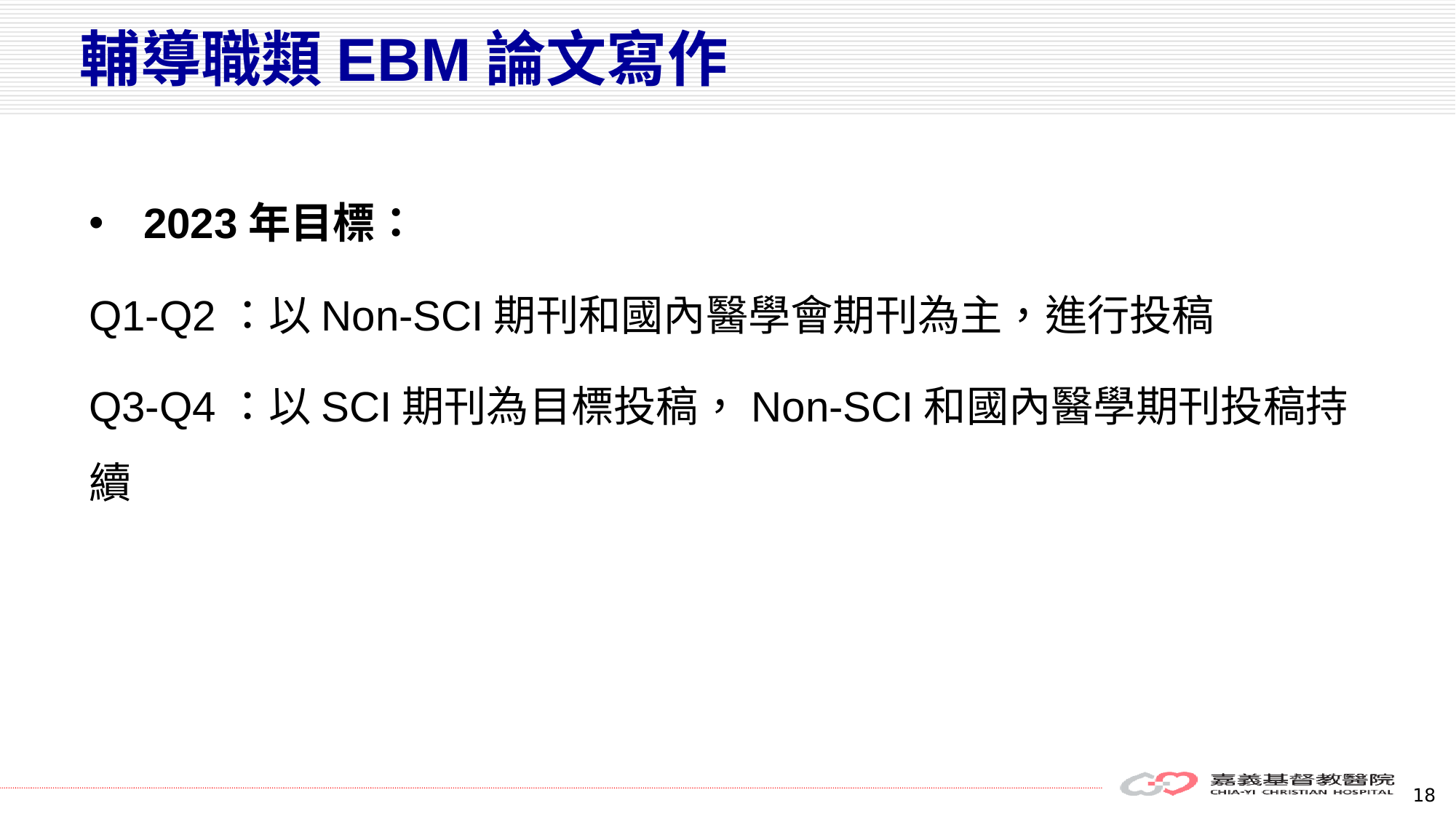

輔導職類EBM論文寫作
2023年目標：
Q1-Q2：以Non-SCI期刊和國內醫學會期刊為主，進行投稿
Q3-Q4：以SCI期刊為目標投稿，Non-SCI和國內醫學期刊投稿持續
18